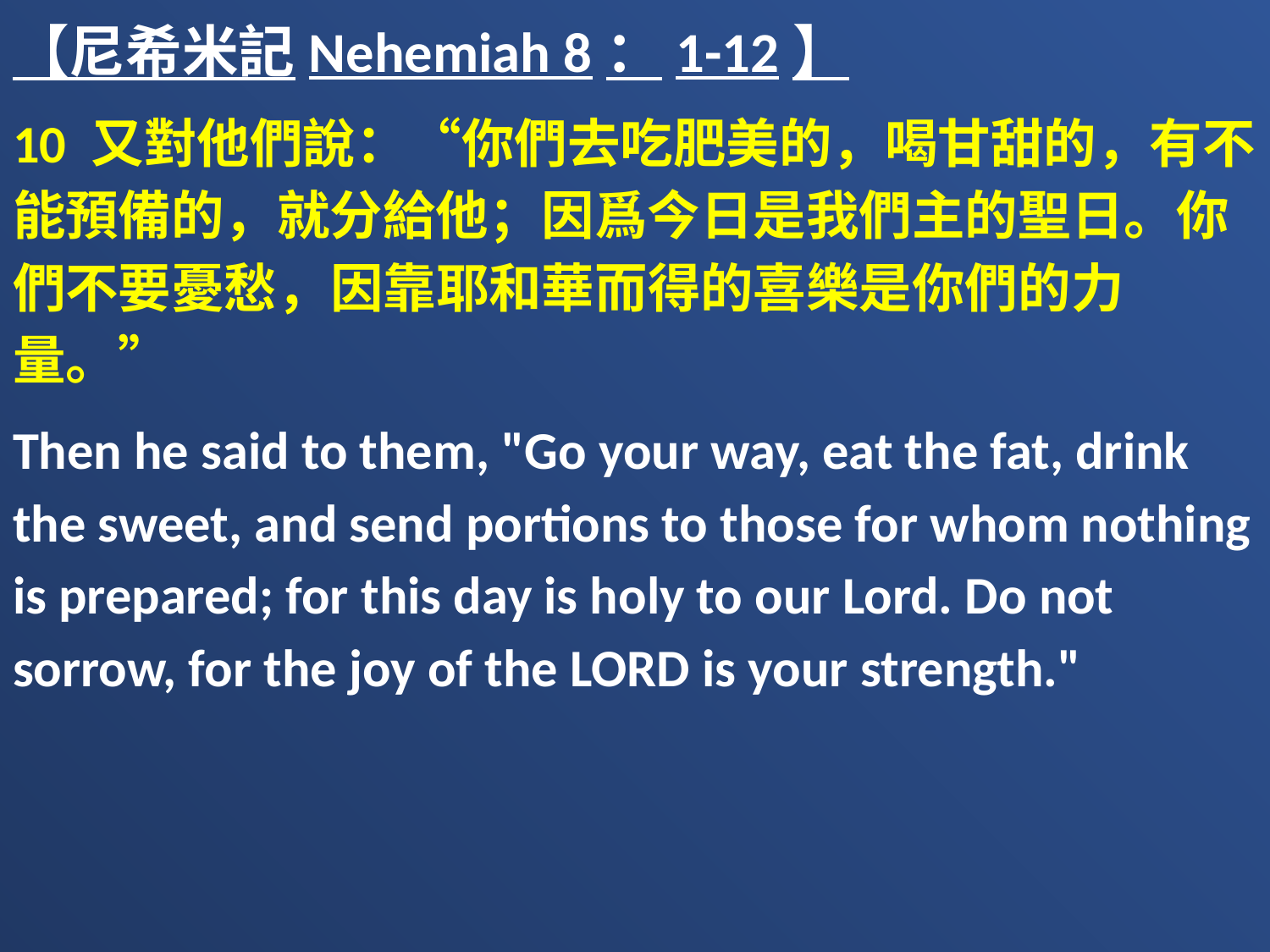

【尼希米記Nehemiah 8：1-12】
10 又對他們說：“你們去吃肥美的，喝甘甜的，有不能預備的，就分給他；因爲今日是我們主的聖日。你們不要憂愁，因靠耶和華而得的喜樂是你們的力量。”
Then he said to them, "Go your way, eat the fat, drink the sweet, and send portions to those for whom nothing is prepared; for this day is holy to our Lord. Do not sorrow, for the joy of the LORD is your strength."